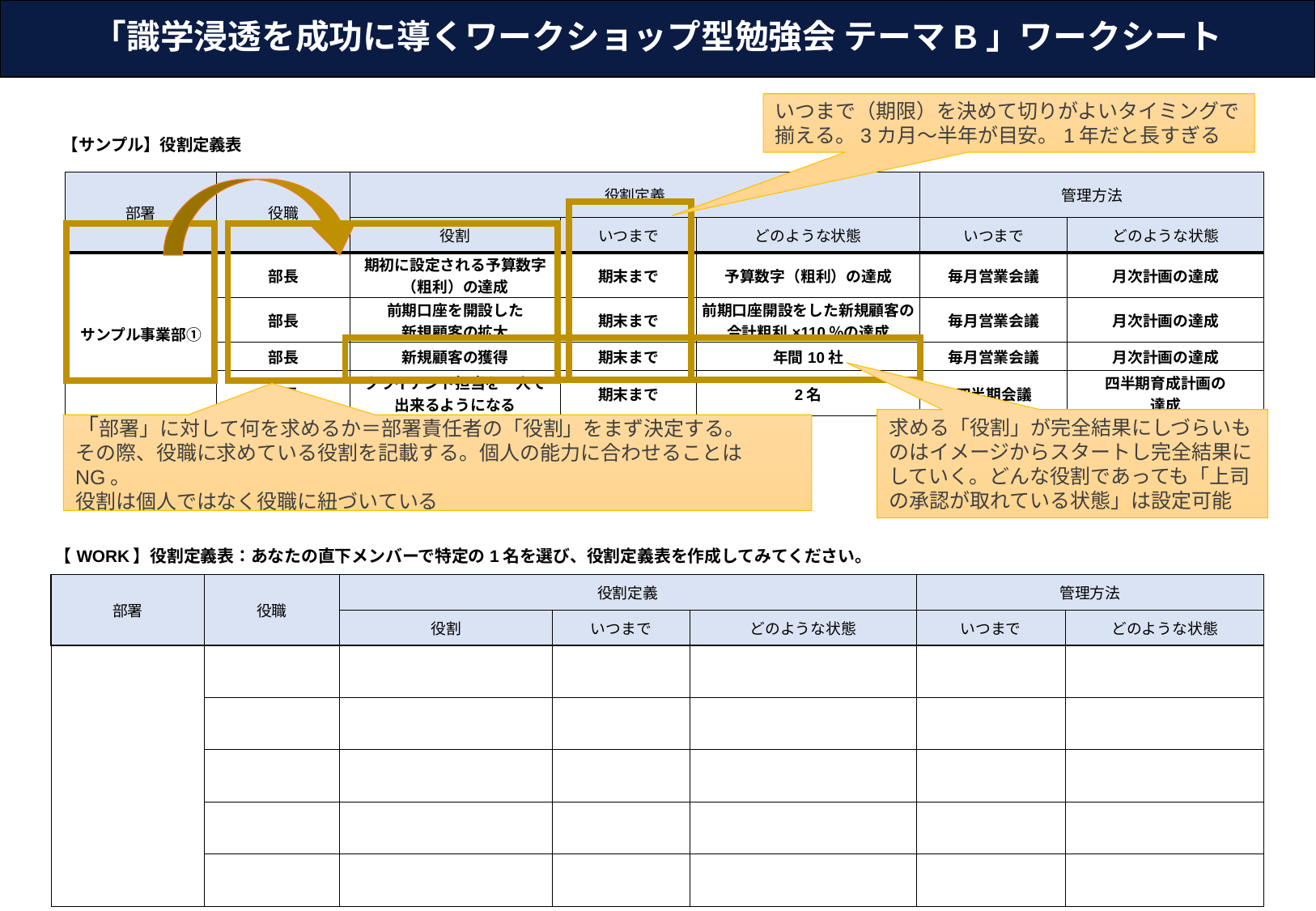

# 「識学浸透を成功に導くワークショップ型勉強会 テーマB」ワークシート
いつまで（期限）を決めて切りがよいタイミングで揃える。3カ月～半年が目安。1年だと長すぎる
【サンプル】役割定義表
| 部署 | 役職 | 役割定義 |  |  | 管理方法 |  |
| --- | --- | --- | --- | --- | --- | --- |
|  |  | 役割 | いつまで | どのような状態 | いつまで | どのような状態 |
| サンプル事業部① | 部長 | 期初に設定される予算数字（粗利）の達成 | 期末まで | 予算数字（粗利）の達成 | 毎月営業会議 | 月次計画の達成 |
|  | 部長 | 前期口座を開設した 新規顧客の拡大 | 期末まで | 前期口座開設をした新規顧客の 合計粗利×110％の達成 | 毎月営業会議 | 月次計画の達成 |
|  | 部長 | 新規顧客の獲得 | 期末まで | 年間10社 | 毎月営業会議 | 月次計画の達成 |
|  | 部長 | クライアント担当を一人で 出来るようになる | 期末まで | 2名 | 四半期会議 | 四半期育成計画の 達成 |

求める「役割」が完全結果にしづらいものはイメージからスタートし完全結果にしていく。どんな役割であっても「上司の承認が取れている状態」は設定可能
「部署」に対して何を求めるか＝部署責任者の「役割」をまず決定する。
その際、役職に求めている役割を記載する。個人の能力に合わせることはNG。
役割は個人ではなく役職に紐づいている
【WORK】役割定義表：あなたの直下メンバーで特定の1名を選び、役割定義表を作成してみてください。
| 部署 | 役職 | 役割定義 |  |  | 管理方法 |  |
| --- | --- | --- | --- | --- | --- | --- |
|  |  | 役割 | いつまで | どのような状態 | いつまで | どのような状態 |
|  |  |  |  |  |  |  |
|  |  |  |  |  |  |  |
|  |  |  |  |  |  |  |
|  |  |  |  |  |  |  |
|  |  |  |  |  |  |  |